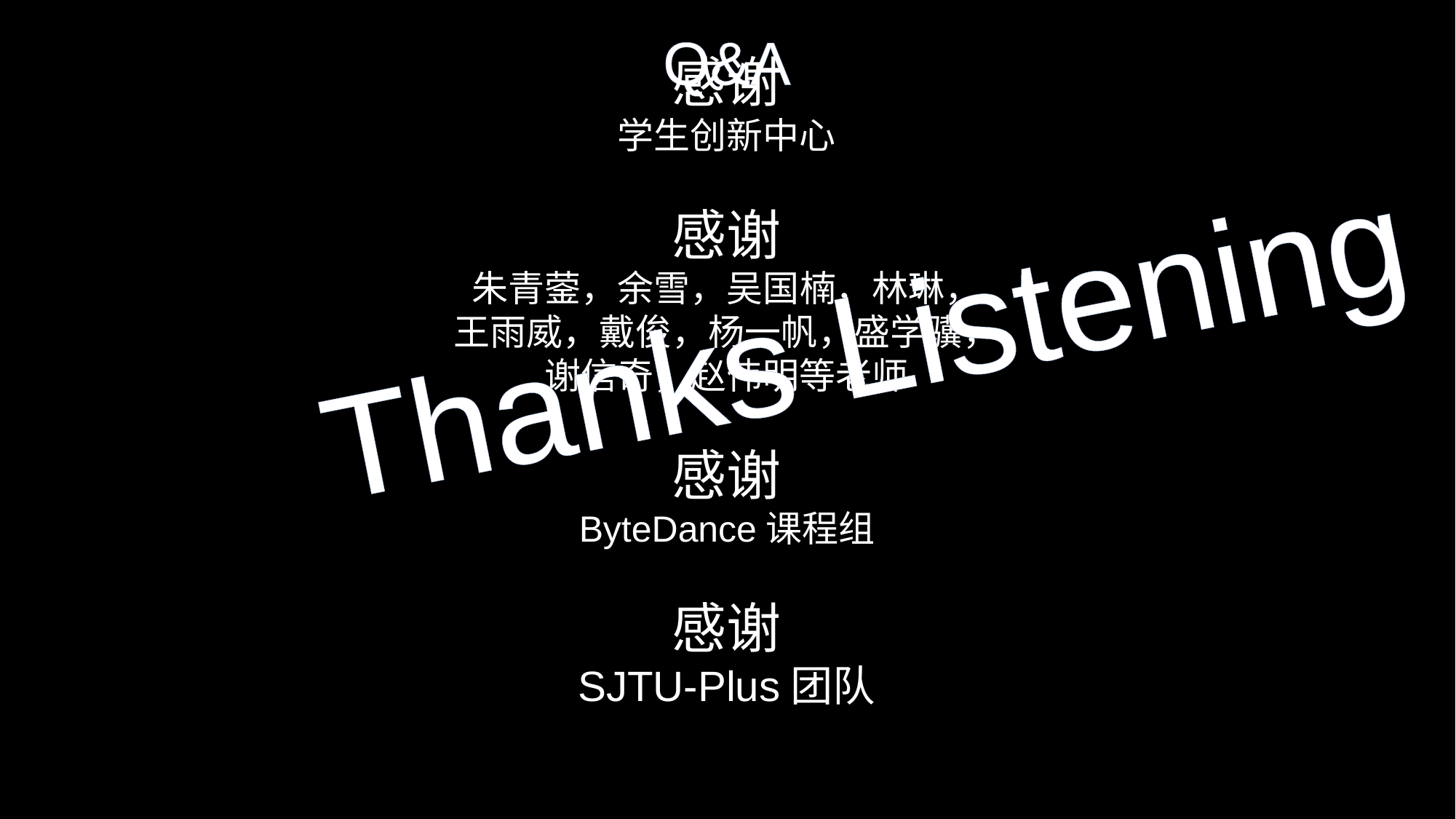

Q&A
感谢
学生创新中心

感谢
朱青蓥，余雪，吴国楠，林琳，
王雨威，戴俊，杨一帆，盛学骥，
谢信奇，赵伟明等老师

感谢
ByteDance课程组

感谢
SJTU-Plus团队

Thanks Listening